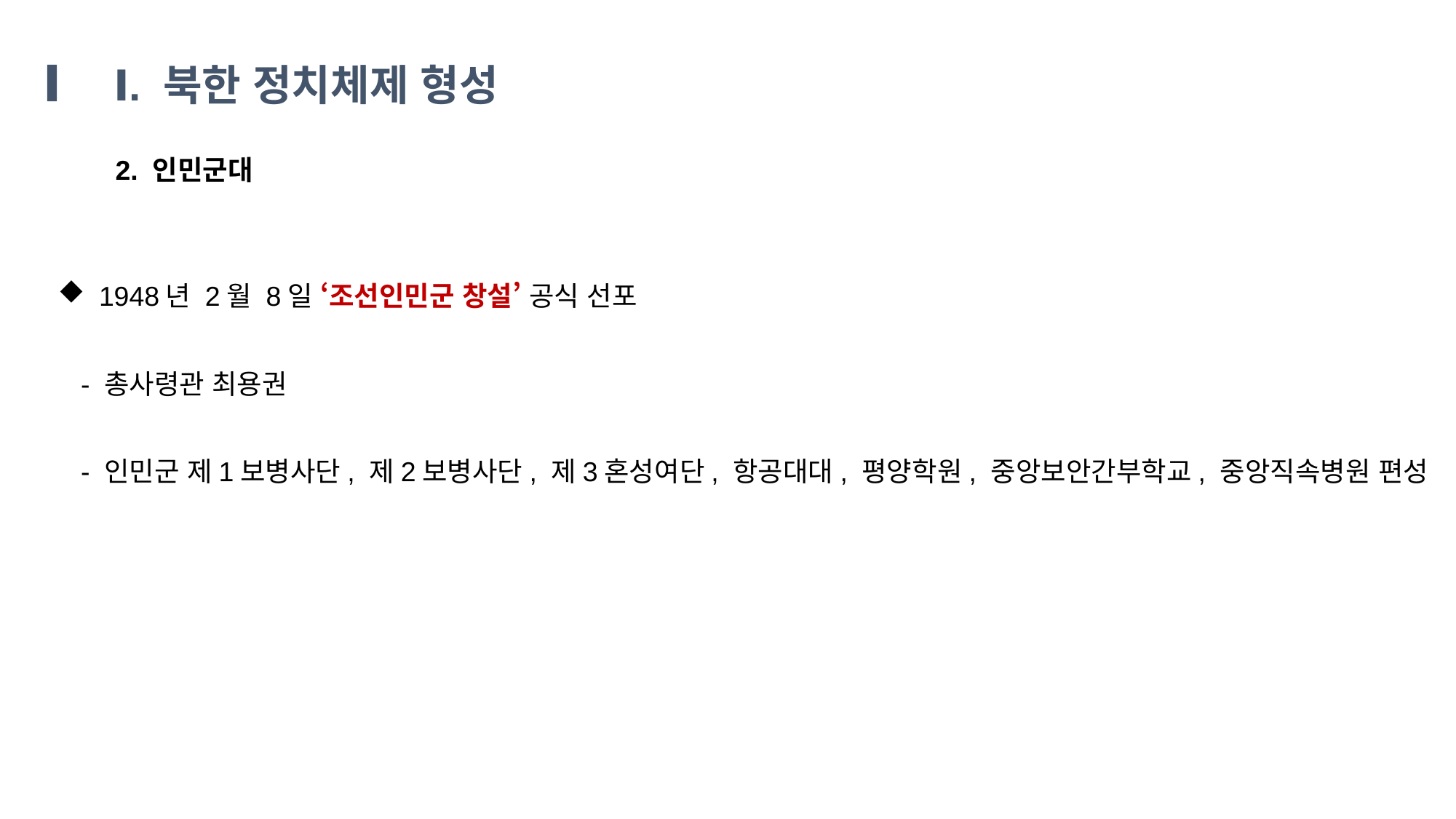

Ⅰ. 북한 정치체제 형성

2. 인민군대
1948년 2월 8일 ‘조선인민군 창설’ 공식 선포
   - 총사령관 최용권
   - 인민군 제1보병사단, 제2보병사단, 제3혼성여단, 항공대대, 평양학원, 중앙보안간부학교, 중앙직속병원 편성